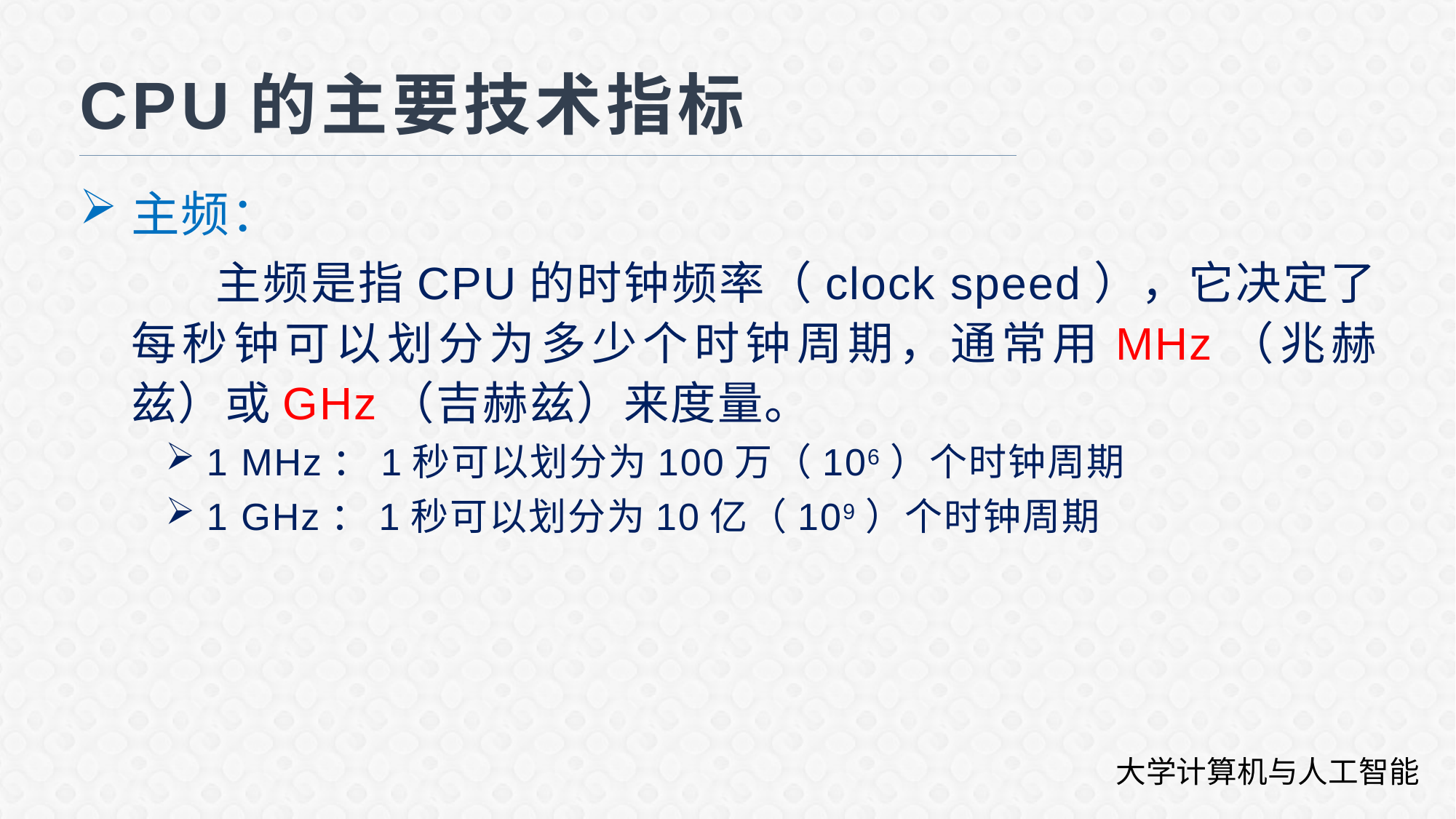

# CPU的主要技术指标
主频：
      主频是指CPU的时钟频率（clock speed），它决定了每秒钟可以划分为多少个时钟周期，通常用MHz（兆赫兹）或GHz（吉赫兹）来度量。
1 MHz：1秒可以划分为100万（106）个时钟周期
1 GHz：1秒可以划分为10亿（109）个时钟周期